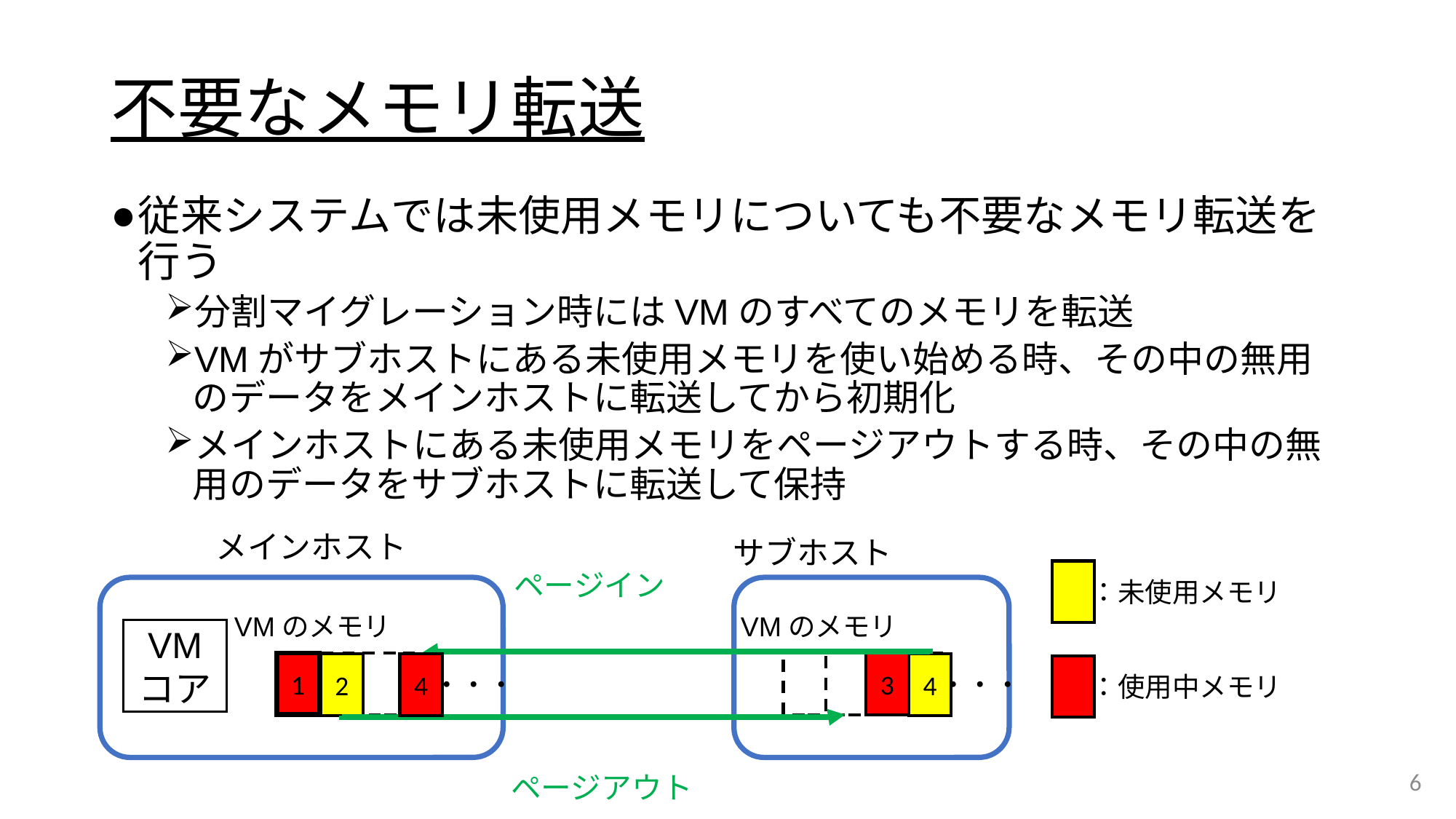

# 不要なメモリ転送
従来システムでは未使用メモリについても不要なメモリ転送を行う
分割マイグレーション時にはVMのすべてのメモリを転送
VMがサブホストにある未使用メモリを使い始める時、その中の無用のデータをメインホストに転送してから初期化
メインホストにある未使用メモリをページアウトする時、その中の無用のデータをサブホストに転送して保持
メインホスト
サブホスト

VMのメモリ

3

VMのメモリ

1

ページイン

：未使用メモリ
VM
コア
2
4
4

・・・
・・・
：使用中メモリ
6
ページアウト